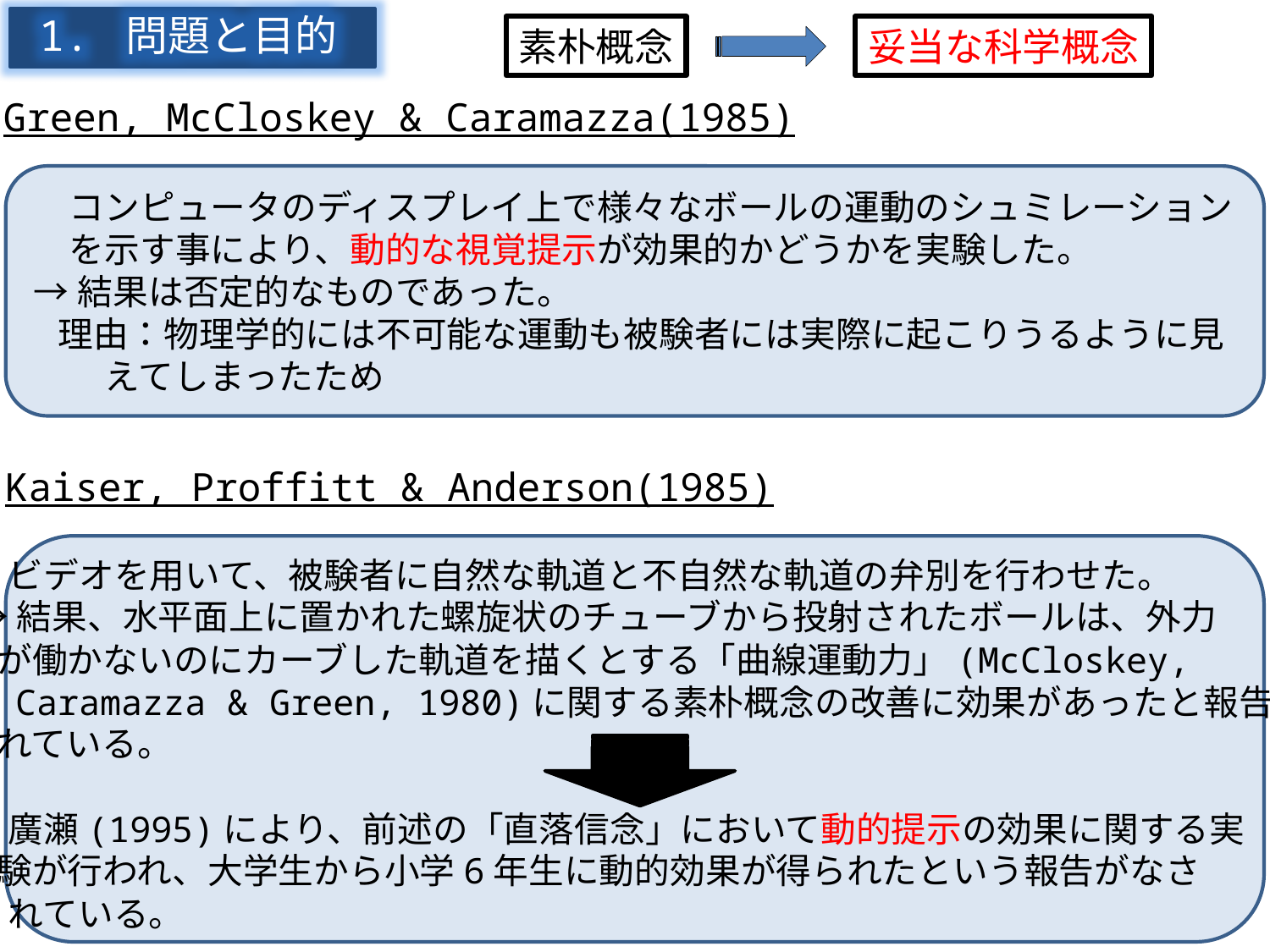

直落信念ではないが
コリオリの力
1. 問題と目的

素朴概念
妥当な科学概念

Green, McCloskey & Caramazza(1985)

　コンピュータのディスプレイ上で様々なボールの運動のシュミレーション
　を示す事により、動的な視覚提示が効果的かどうかを実験した。
→結果は否定的なものであった。
  理由：物理学的には不可能な運動も被験者には実際に起こりうるように見
        えてしまったため

Kaiser, Proffitt & Anderson(1985)

　ビデオを用いて、被験者に自然な軌道と不自然な軌道の弁別を行わせた。
→結果、水平面上に置かれた螺旋状のチューブから投射されたボールは、外力
  が働かないのにカーブした軌道を描くとする「曲線運動力」(McCloskey,
  Caramazza & Green, 1980)に関する素朴概念の改善に効果があったと報告さ
  れている。

　廣瀬(1995)により、前述の「直落信念」において動的提示の効果に関する実
  験が行われ、大学生から小学6年生に動的効果が得られたという報告がなさ
　れている。